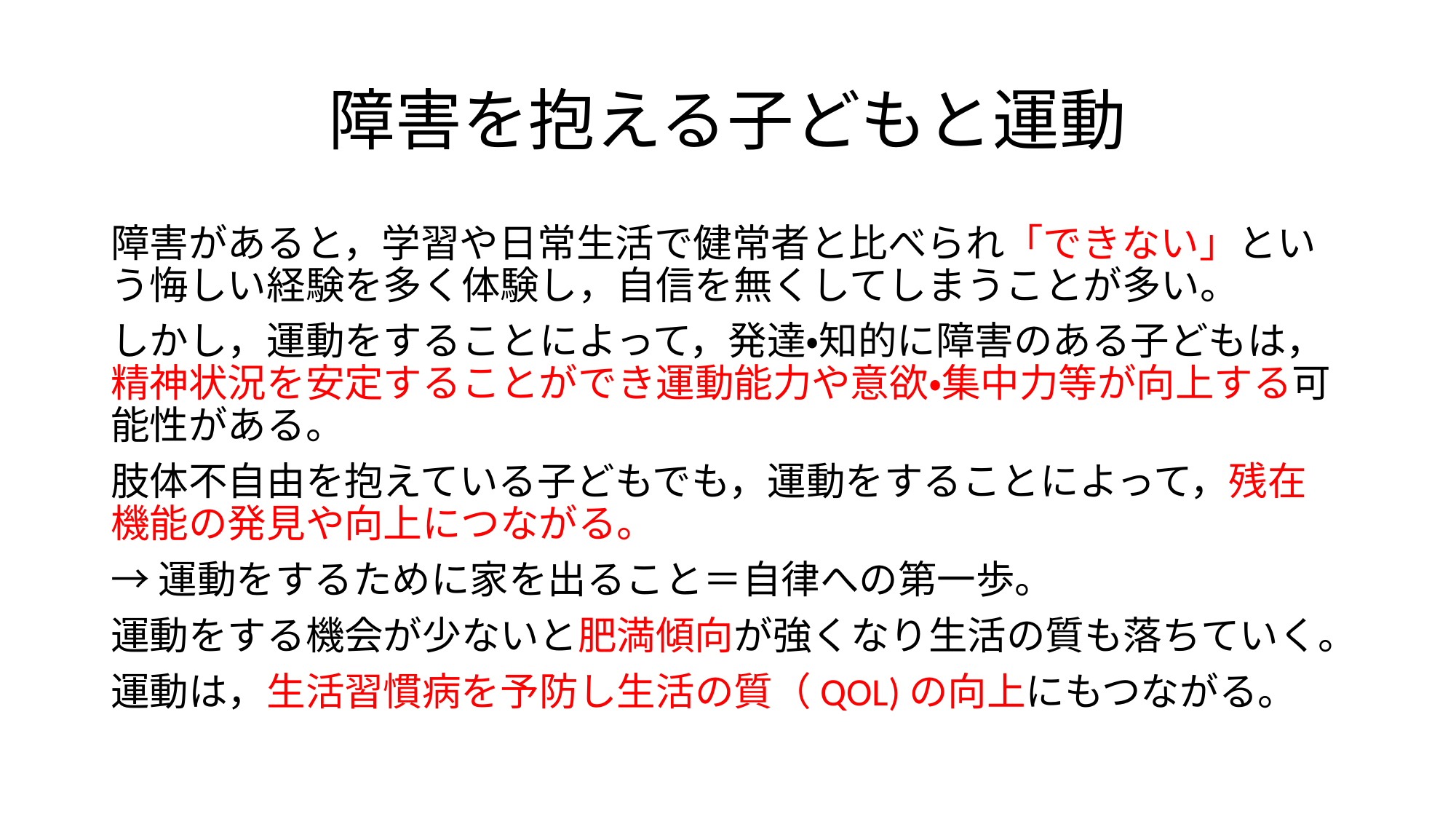

# 障害を抱える子どもと運動
障害があると，学習や日常生活で健常者と比べられ「できない」という悔しい経験を多く体験し，自信を無くしてしまうことが多い。
しかし，運動をすることによって，発達・知的に障害のある子どもは，精神状況を安定することができ運動能力や意欲・集中力等が向上する可能性がある。
肢体不自由を抱えている子どもでも，運動をすることによって，残在機能の発見や向上につながる。
→運動をするために家を出ること＝自律への第一歩。
運動をする機会が少ないと肥満傾向が強くなり生活の質も落ちていく。
運動は，生活習慣病を予防し生活の質（QOL)の向上にもつながる。